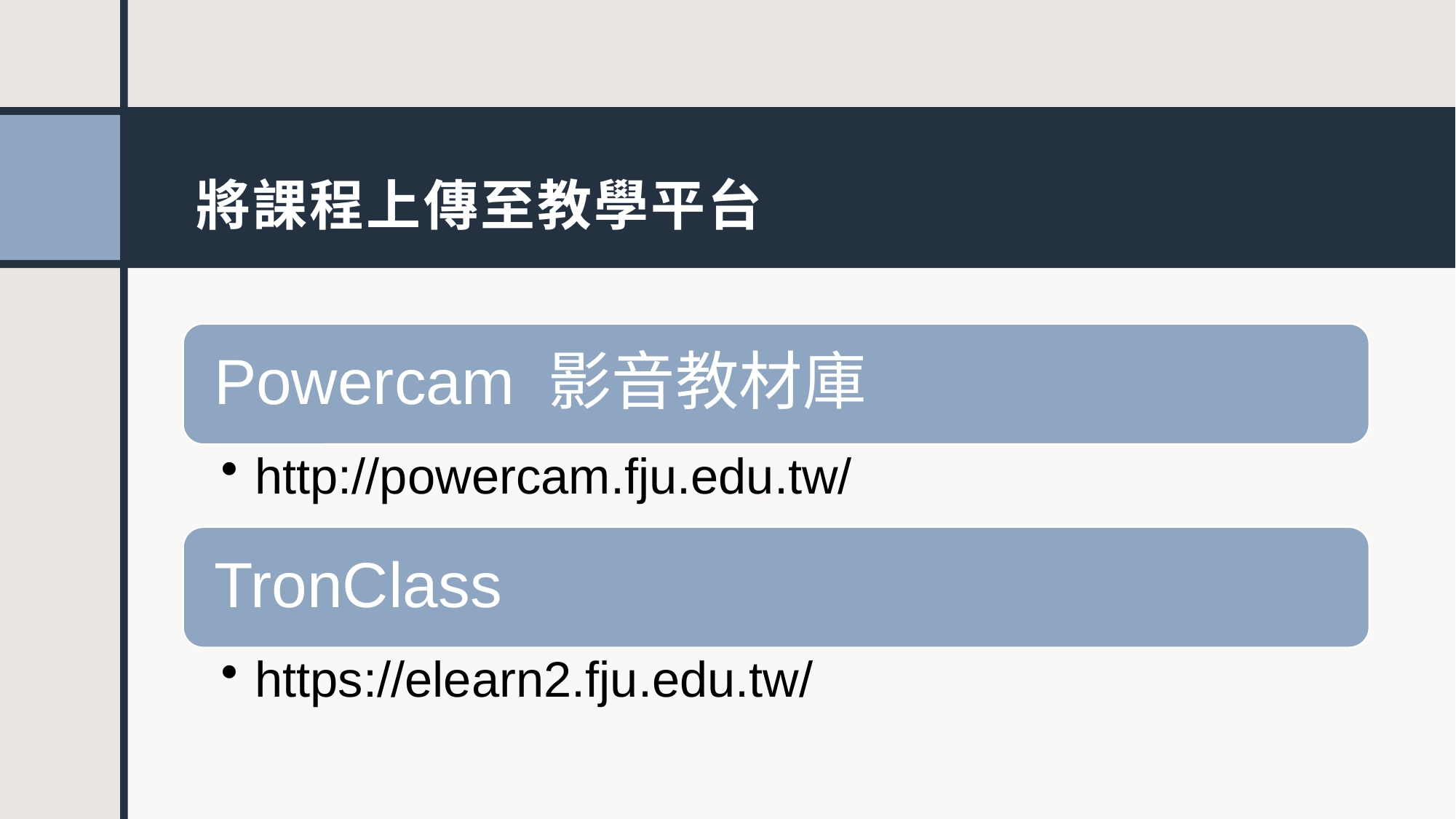

# 將課程上傳至教學平台

Powercam 影音教材庫
http://powercam.fju.edu.tw/
TronClass
https://elearn2.fju.edu.tw/